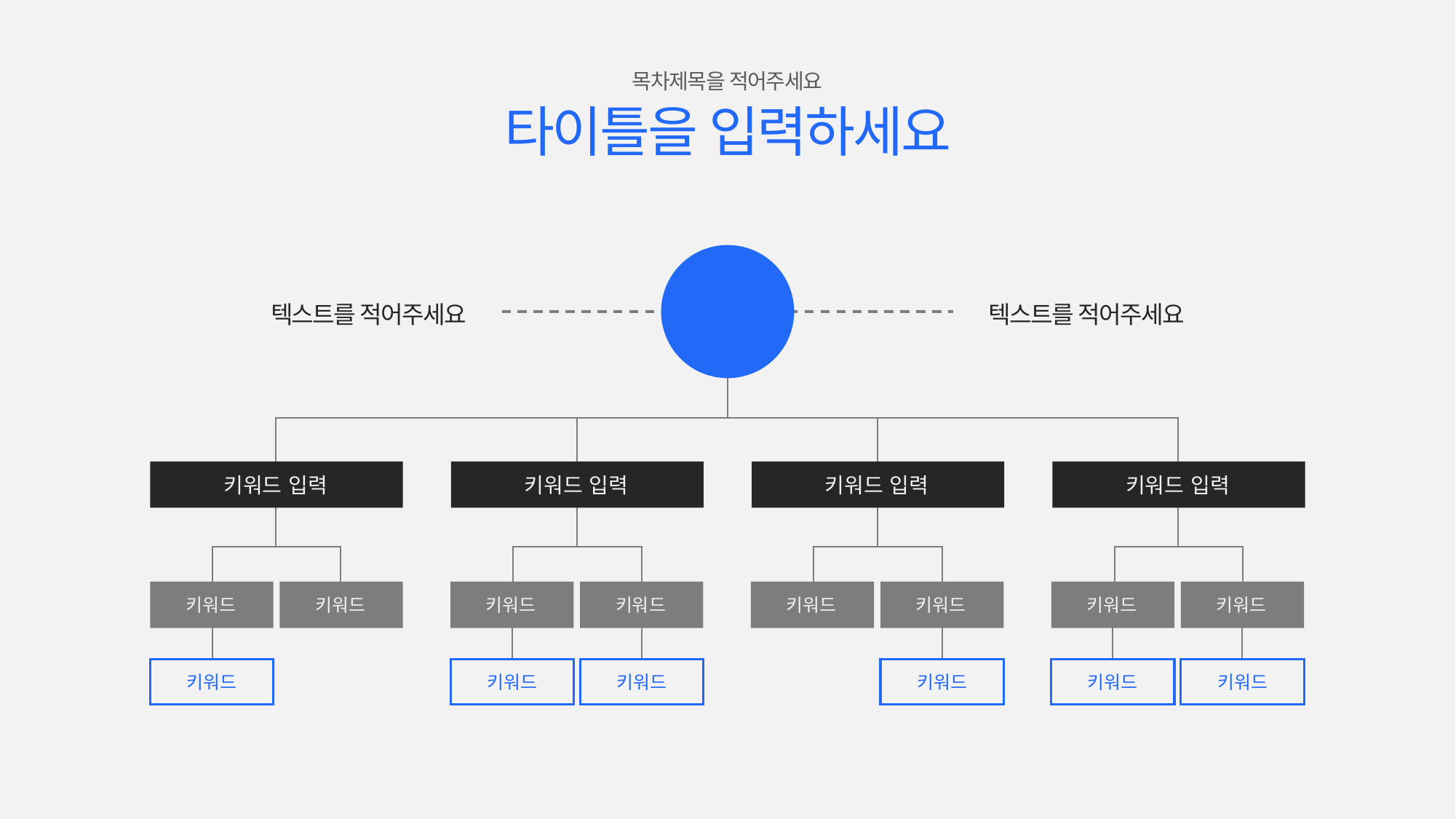

목차제목을 적어주세요
타이틀을 입력하세요
CEO
텍스트를 적어주세요
텍스트를 적어주세요
키워드 입력
키워드 입력
키워드 입력
키워드 입력

키워드
키워드
키워드
키워드
키워드
키워드
키워드
키워드
키워드
키워드
키워드
키워드
키워드
키워드